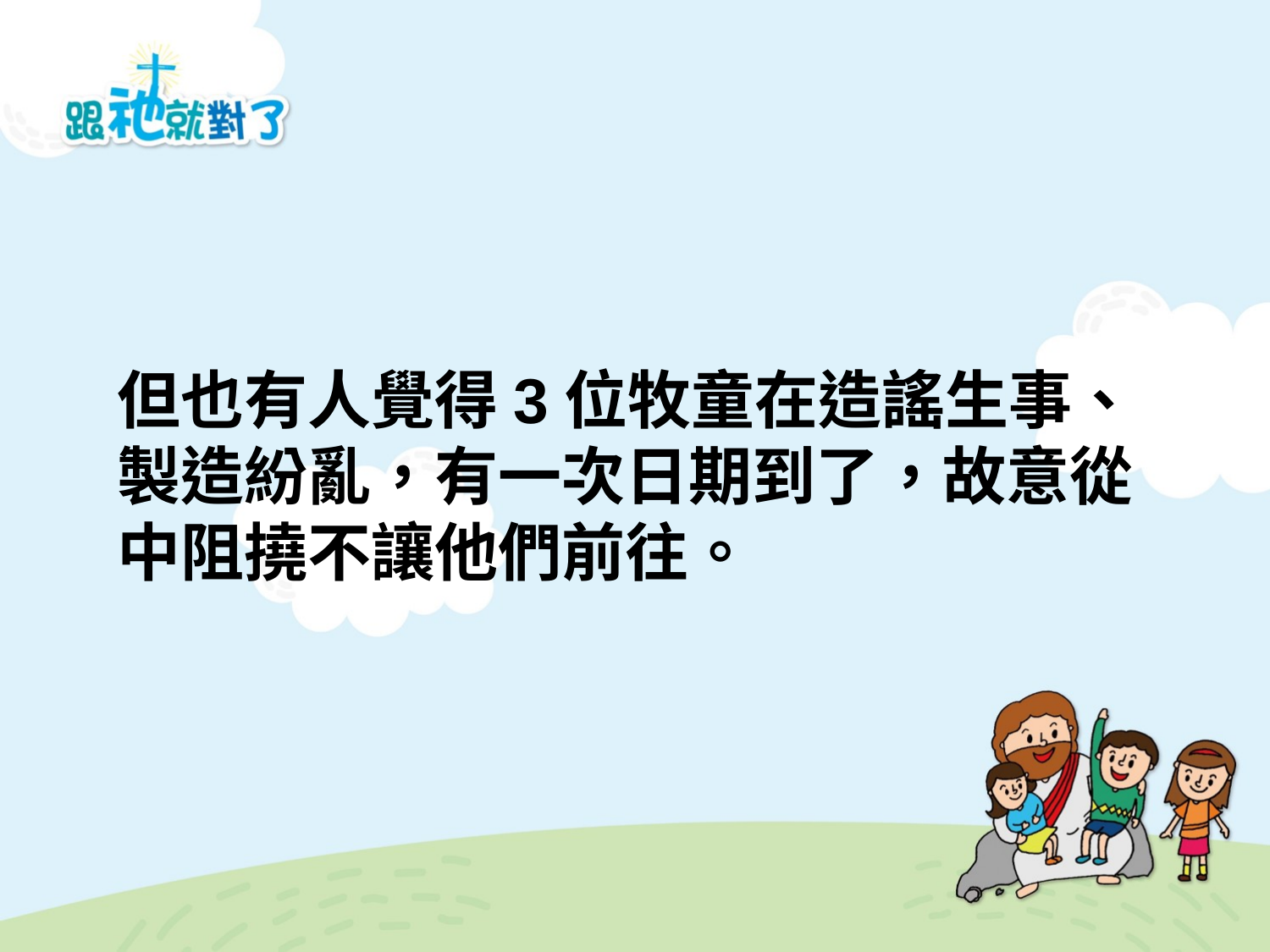

但也有人覺得3位牧童在造謠生事、製造紛亂，有一次日期到了，故意從中阻撓不讓他們前往。